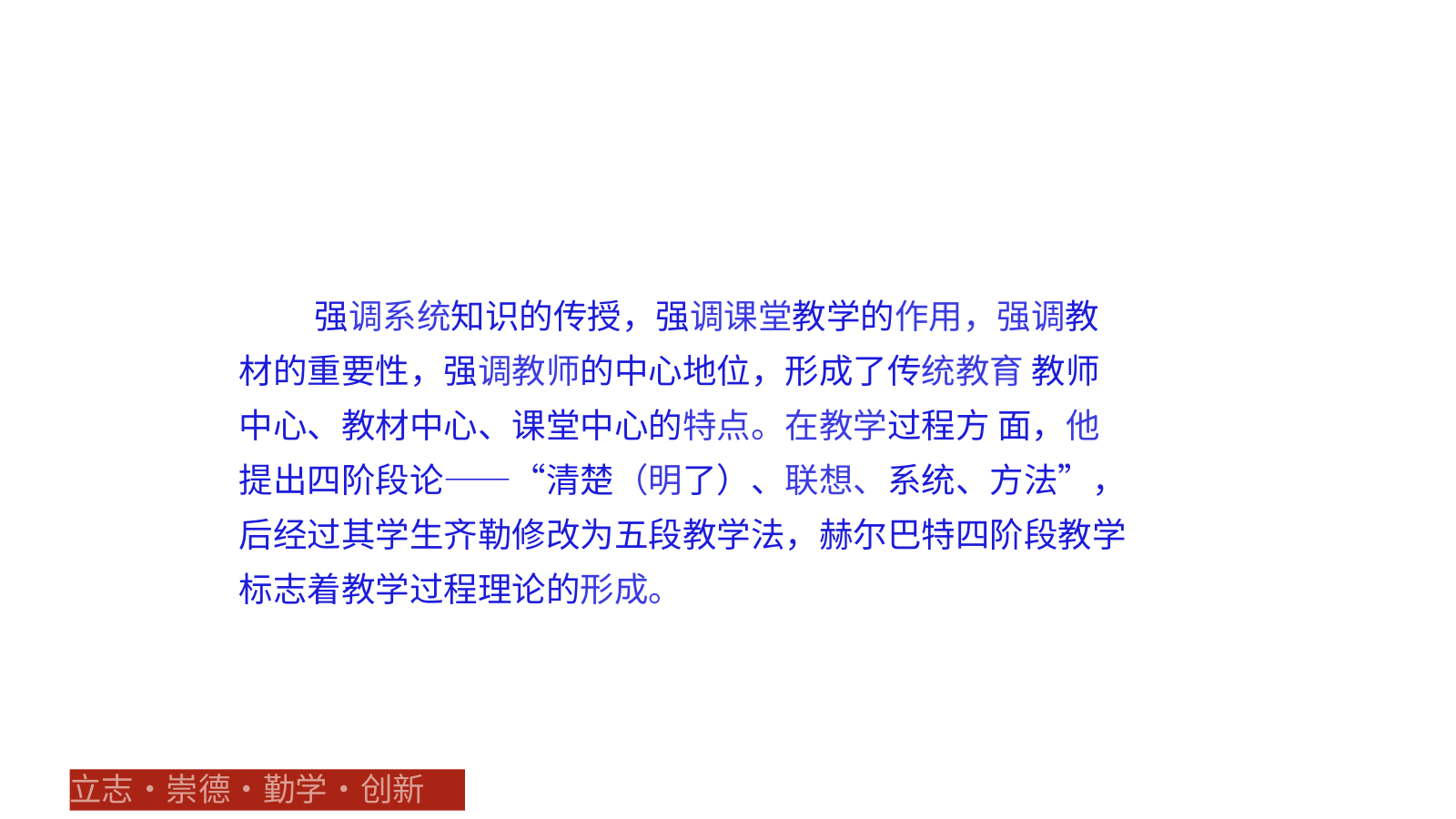

强调系统知识的传授，强调课堂教学的作用，强调教材的重要性，强调教师的中心地位，形成了传统教育 教师中心、教材中心、课堂中心的特点。在教学过程方 面，他提出四阶段论——“清楚（明了）、联想、系统、方法”，后经过其学生齐勒修改为五段教学法，赫尔巴特四阶段教学标志着教学过程理论的形成。
立志•崇德•勤学•创新